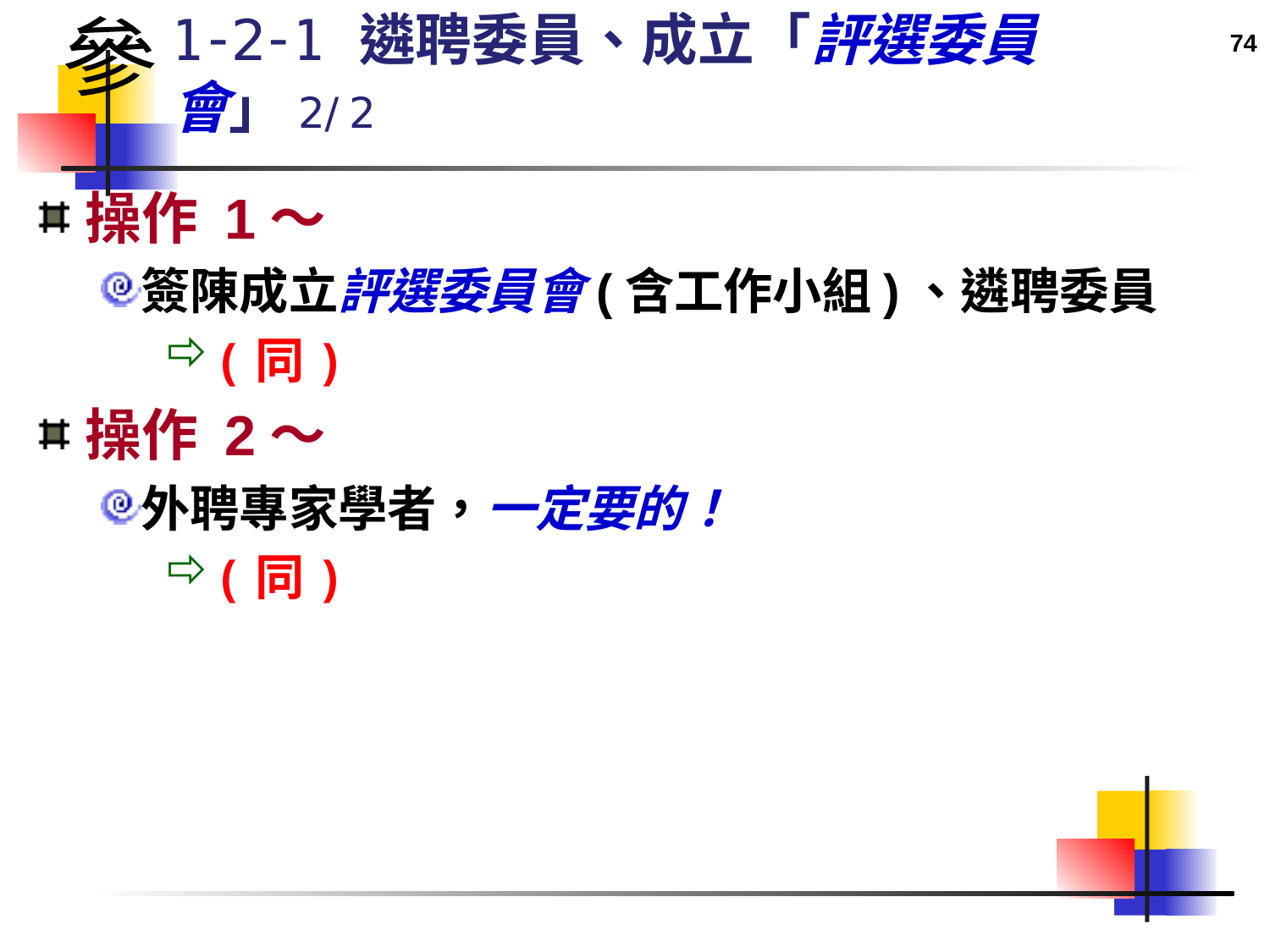

74
參
# 1-2-1 遴聘委員、成立「評選委員會」2/2
操作 1～
簽陳成立評選委員會(含工作小組)、遴聘委員
(同)
操作 2～
外聘專家學者，一定要的！
(同)